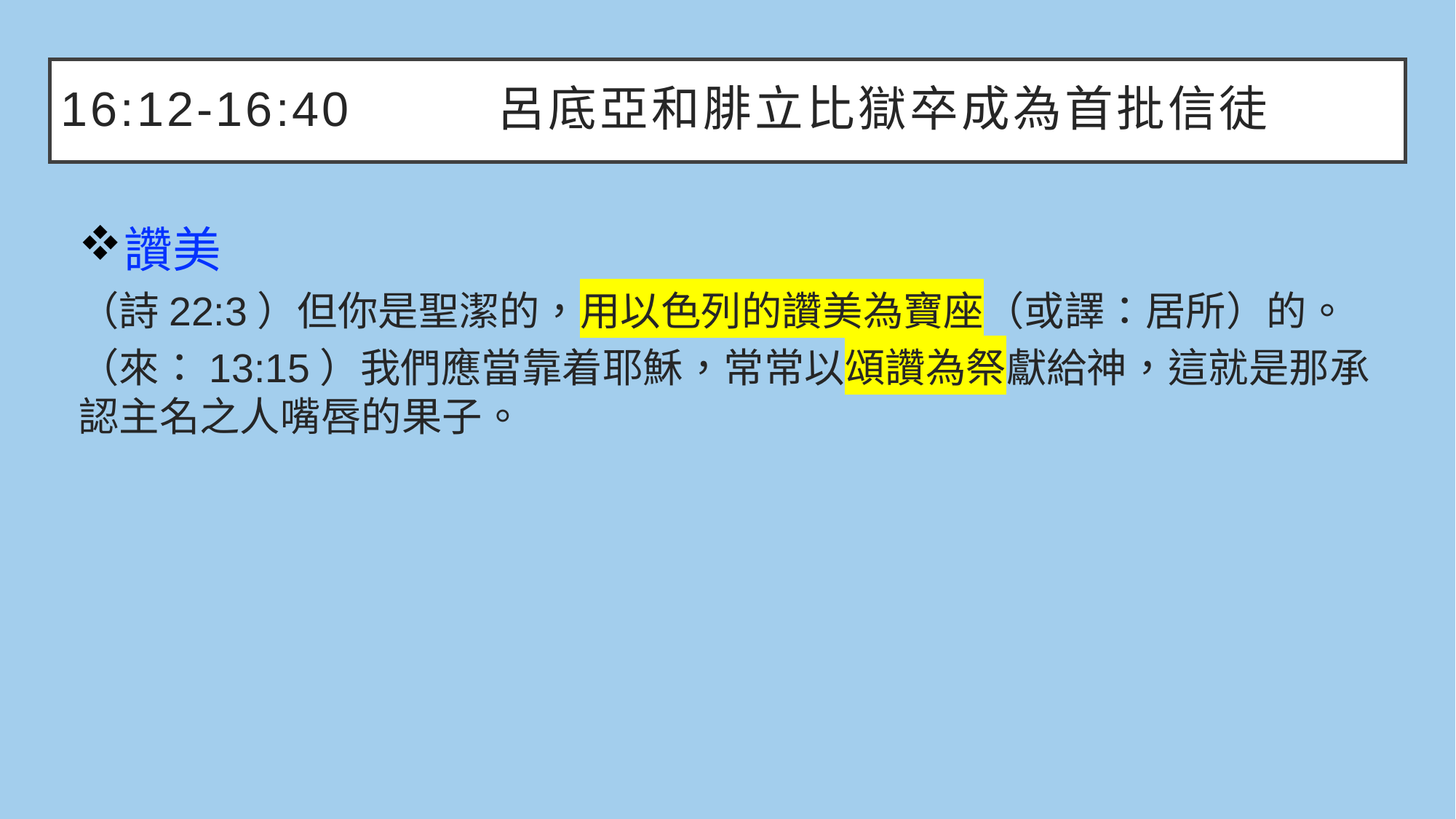

# 16:12-16:40		呂底亞和腓立比獄卒成為首批信徒
讚美
（詩22:3）但你是聖潔的，用以色列的讚美為寶座（或譯：居所）的。
（來：13:15）我們應當靠着耶穌，常常以頌讚為祭獻給神，這就是那承認主名之人嘴唇的果子。